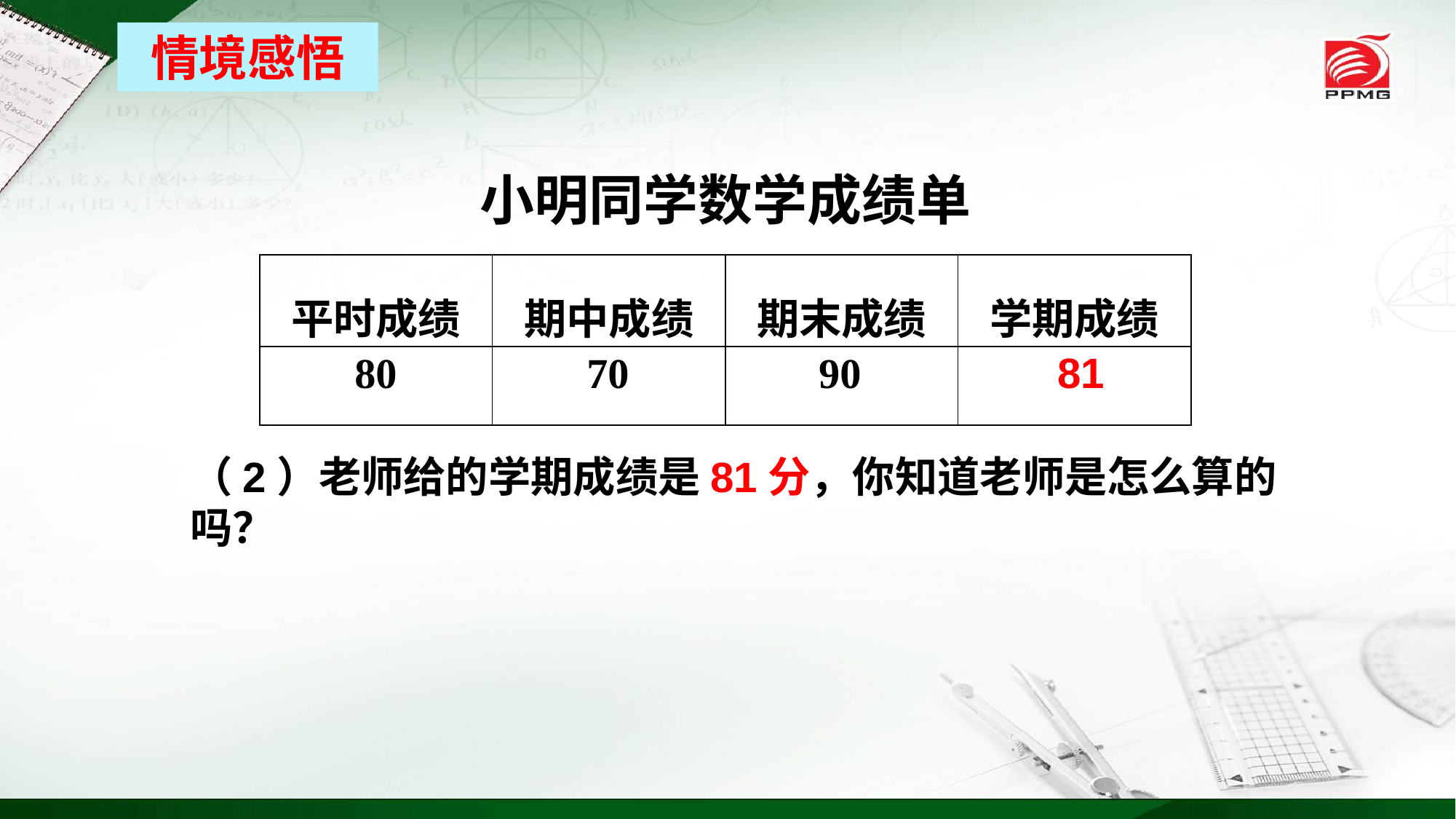

情境感悟
小明同学数学成绩单
| 平时成绩 | 期中成绩 | 期末成绩 | 学期成绩 |
| --- | --- | --- | --- |
|  |  |  |  |
80
70
90
81
（2）老师给的学期成绩是81分，你知道老师是怎么算的吗？